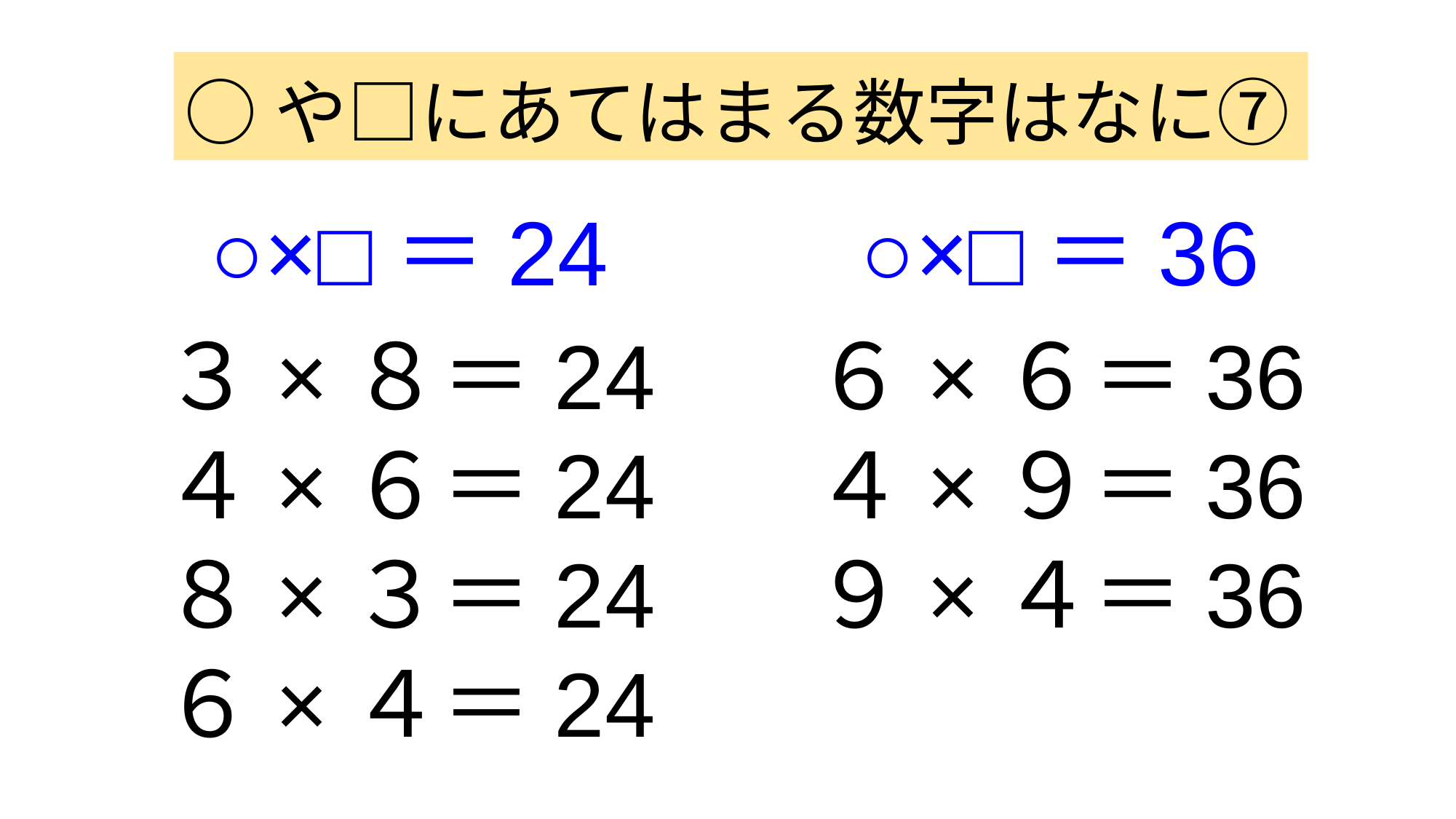

○や□にあてはまる数字はなに⑦
○×□＝24
○×□＝36
３×８＝24
４×６＝24
８×３＝24
６×４＝24
６×６＝36
４×９＝36
９×４＝36